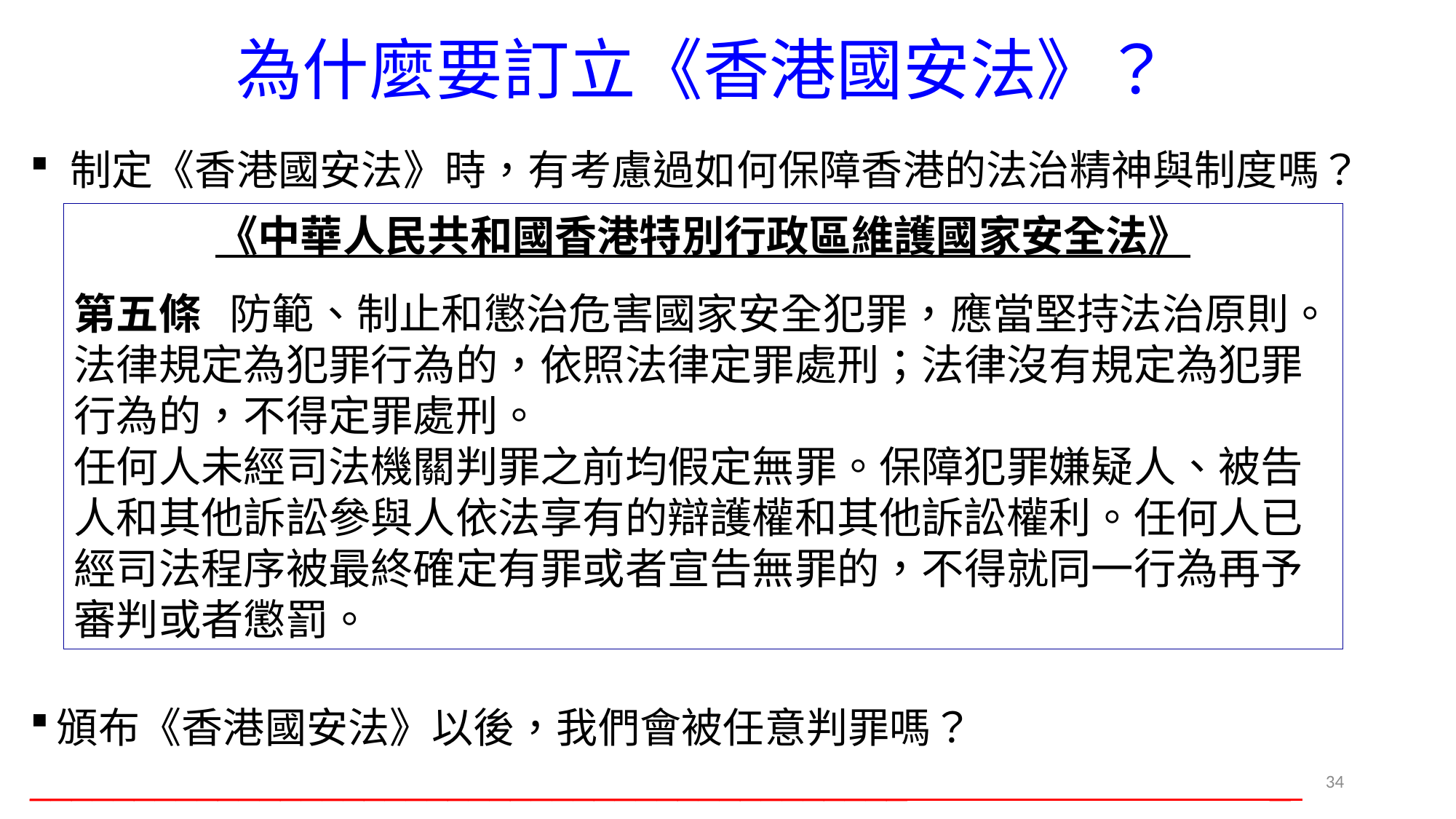

# 為什麼要訂立《香港國安法》？
制定《香港國安法》時，有考慮過如何保障香港的法治精神與制度嗎？

頒布《香港國安法》以後，我們會被任意判罪嗎？
__________________________________________                                   _
《中華人民共和國香港特別行政區維護國家安全法》
第五條   防範、制止和懲治危害國家安全犯罪，應當堅持法治原則。法律規定為犯罪行為的，依照法律定罪處刑；法律沒有規定為犯罪行為的，不得定罪處刑。
任何人未經司法機關判罪之前均假定無罪。保障犯罪嫌疑人、被告人和其他訴訟參與人依法享有的辯護權和其他訴訟權利。任何人已經司法程序被最終確定有罪或者宣告無罪的，不得就同一行為再予審判或者懲罰。
34